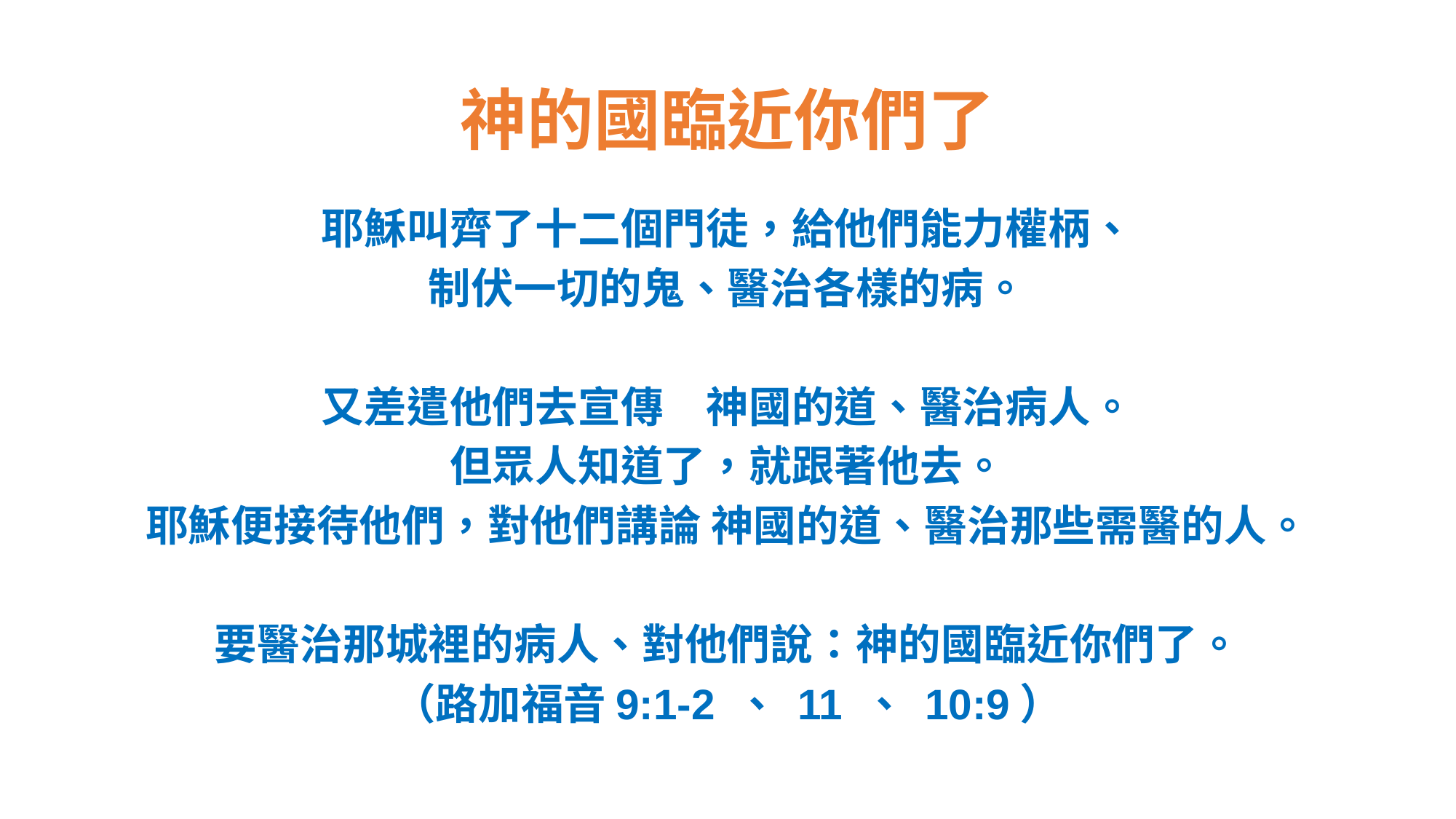

# 神的國臨近你們了
耶穌叫齊了十二個門徒，給他們能力權柄、
制伏一切的鬼、醫治各樣的病。

又差遣他們去宣傳　神國的道、醫治病人。
但眾人知道了，就跟著他去。
耶穌便接待他們，對他們講論 神國的道、醫治那些需醫的人。

要醫治那城裡的病人、對他們說：神的國臨近你們了。
（路加福音9:1-2 、 11 、 10:9）